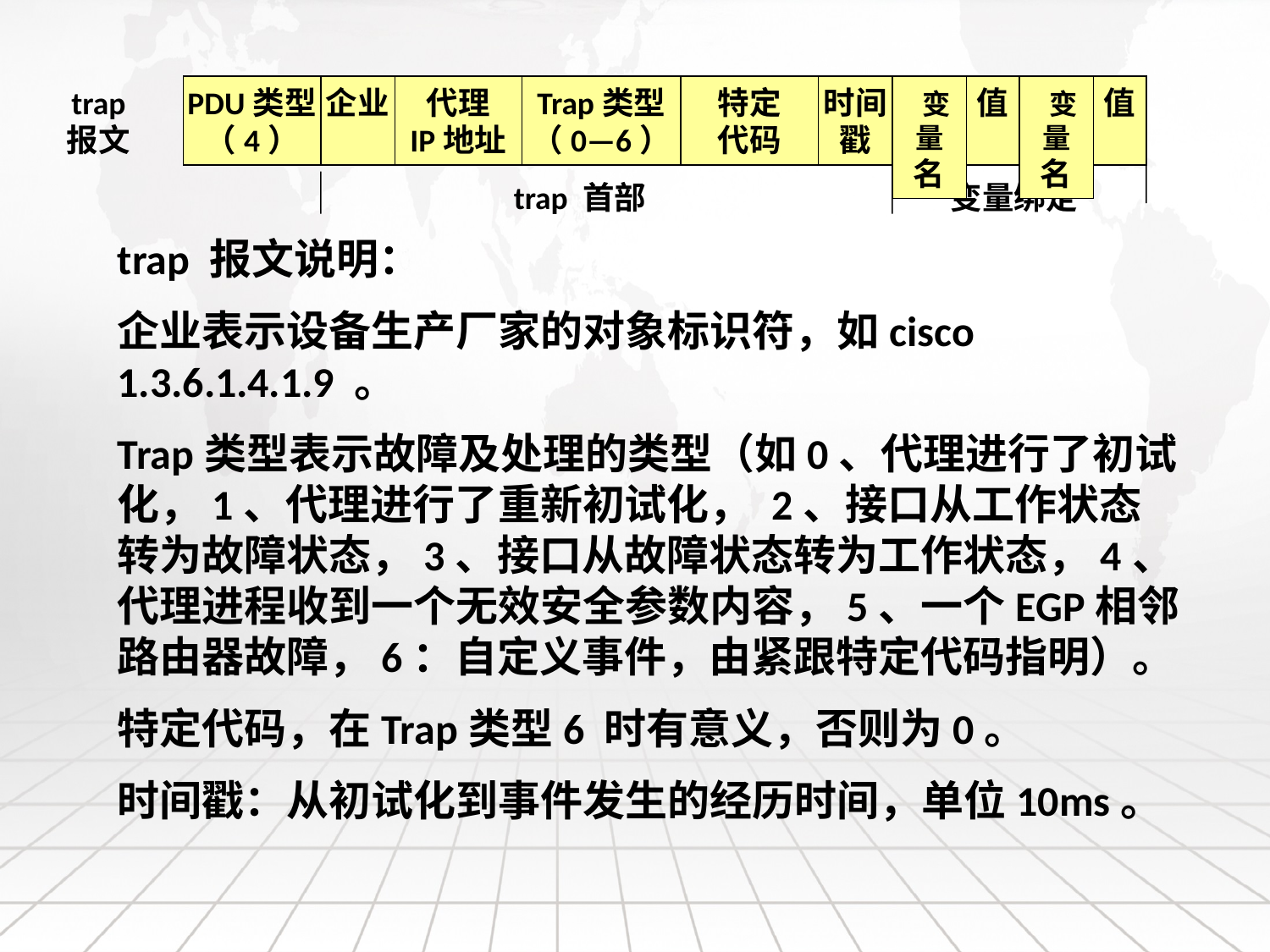

trap 报文
PDU类型
（4）
企业

代理
IP地址
Trap类型
（0—6）
特定
代码
时间戳
 变量
名
值

 变量
名
值

trap 首部
变量绑定

trap 报文说明：
企业表示设备生产厂家的对象标识符，如cisco 1.3.6.1.4.1.9 。
Trap类型表示故障及处理的类型（如0、代理进行了初试化，1、代理进行了重新初试化， 2、接口从工作状态转为故障状态，3、接口从故障状态转为工作状态，4、代理进程收到一个无效安全参数内容，5、一个EGP相邻路由器故障，6：自定义事件，由紧跟特定代码指明）。
特定代码，在Trap类型6 时有意义，否则为0。
时间戳：从初试化到事件发生的经历时间，单位10ms。